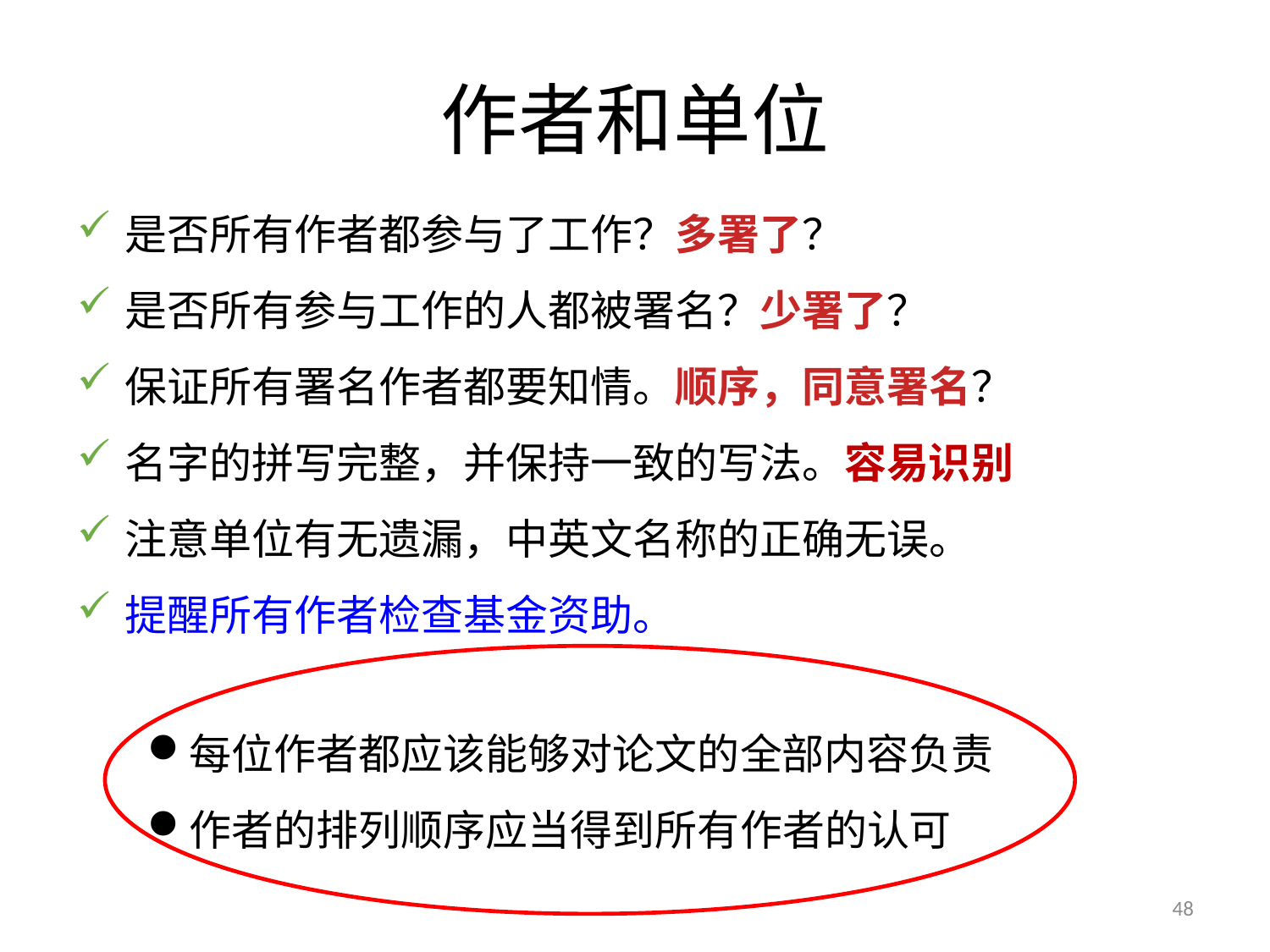

# 作者和单位
是否所有作者都参与了工作？多署了？
是否所有参与工作的人都被署名？少署了？
保证所有署名作者都要知情。顺序，同意署名？
名字的拼写完整，并保持一致的写法。容易识别
注意单位有无遗漏，中英文名称的正确无误。
提醒所有作者检查基金资助。

每位作者都应该能够对论文的全部内容负责
作者的排列顺序应当得到所有作者的认可
48